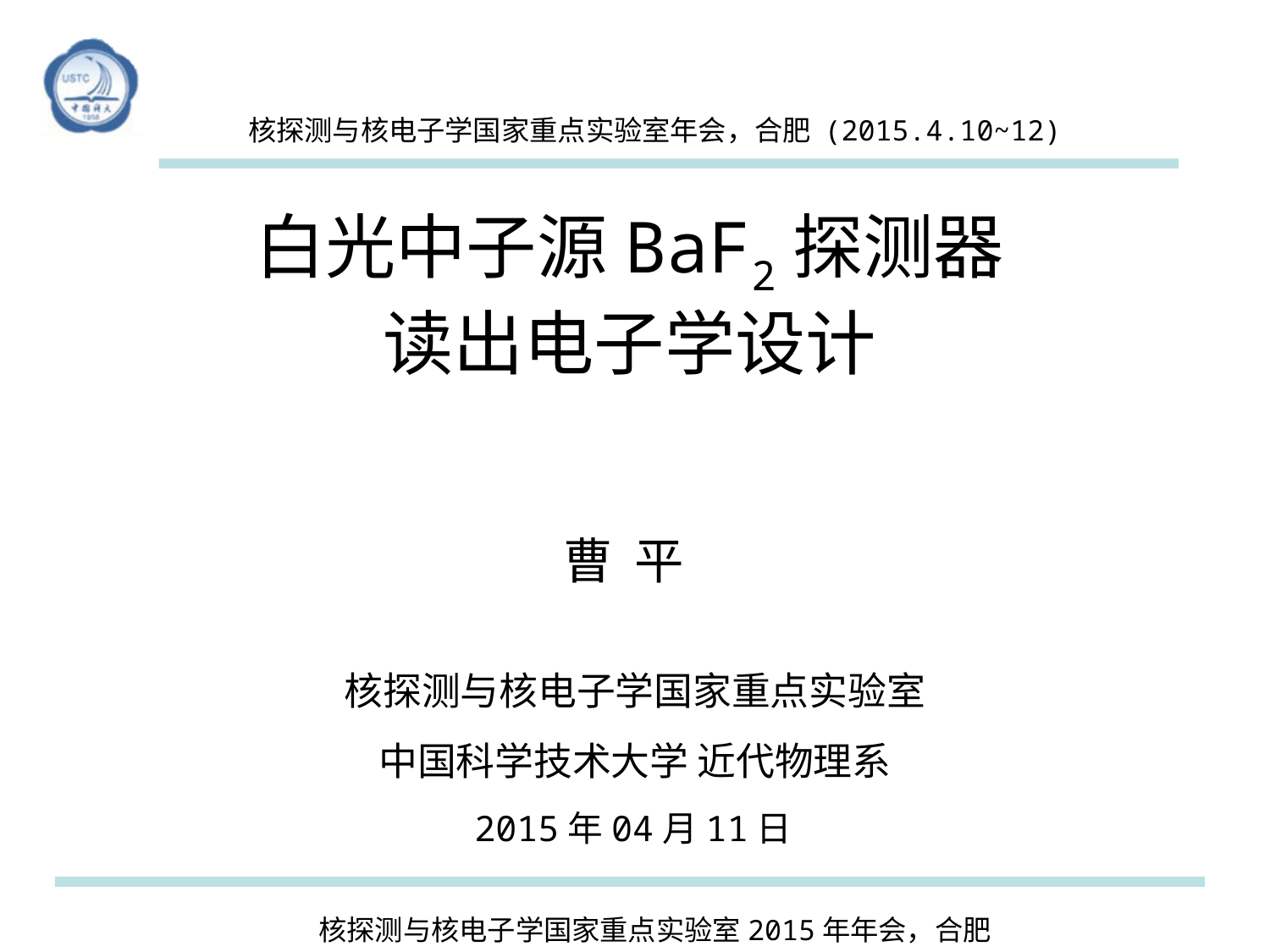

核探测与核电子学国家重点实验室年会，合肥 (2015.4.10~12)
# 白光中子源BaF2探测器 读出电子学设计
曹  平
核探测与核电子学国家重点实验室
中国科学技术大学 近代物理系
2015年04月11日